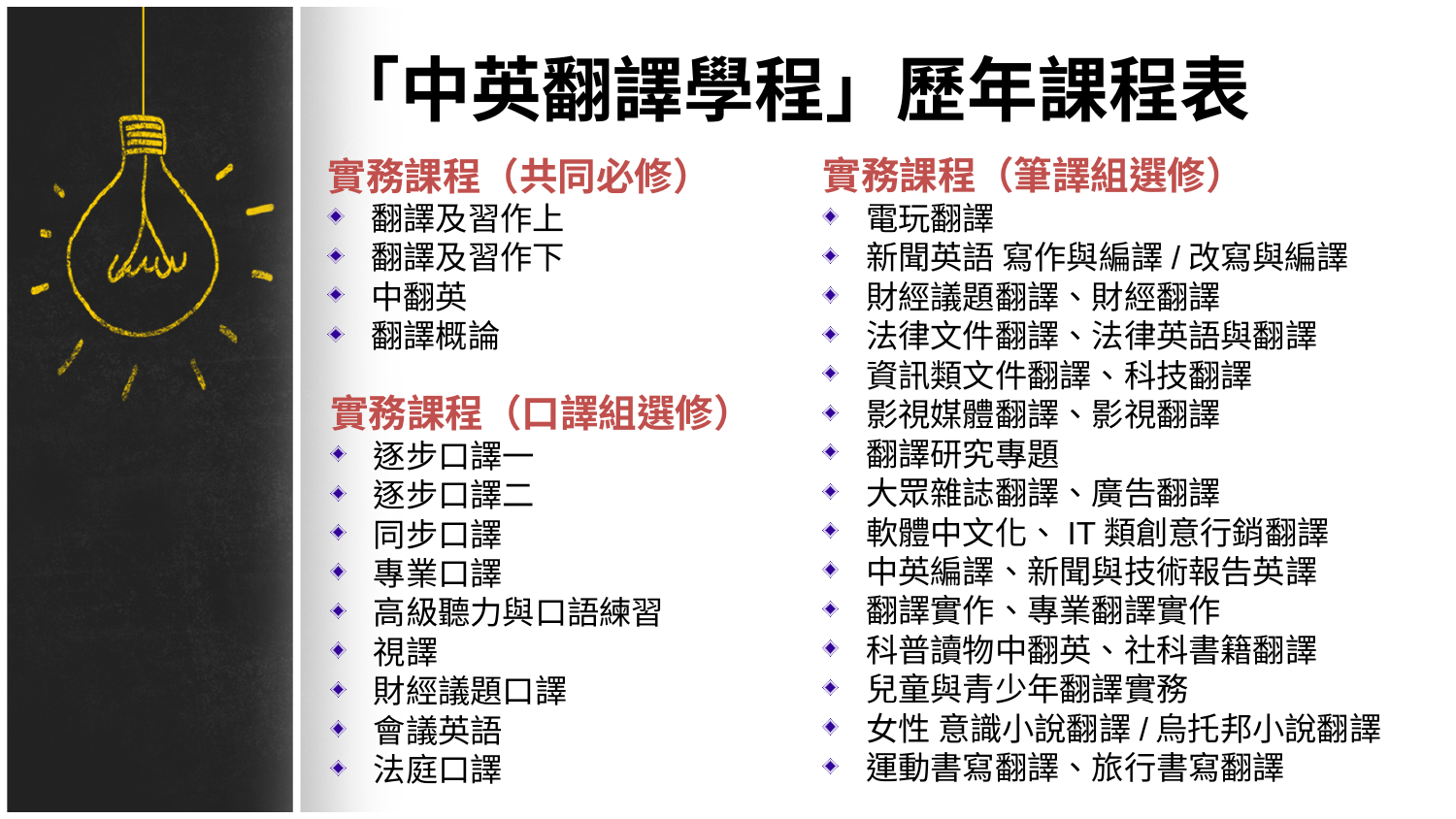

# 「中英翻譯學程」歷年課程表
實務課程（共同必修）
翻譯及習作上
翻譯及習作下
中翻英
翻譯概論
實務課程（筆譯組選修）
電玩翻譯
新聞英語 寫作與編譯/改寫與編譯
財經議題翻譯、財經翻譯
法律文件翻譯、法律英語與翻譯
資訊類文件翻譯、科技翻譯
影視媒體翻譯、影視翻譯
翻譯研究專題
大眾雜誌翻譯、廣告翻譯
軟體中文化、IT類創意行銷翻譯
中英編譯、新聞與技術報告英譯
翻譯實作、專業翻譯實作
科普讀物中翻英、社科書籍翻譯
兒童與青少年翻譯實務
女性 意識小說翻譯/烏托邦小說翻譯
運動書寫翻譯、旅行書寫翻譯
實務課程（口譯組選修）
逐步口譯一
逐步口譯二
同步口譯
專業口譯
高級聽力與口語練習
視譯
財經議題口譯
會議英語
法庭口譯